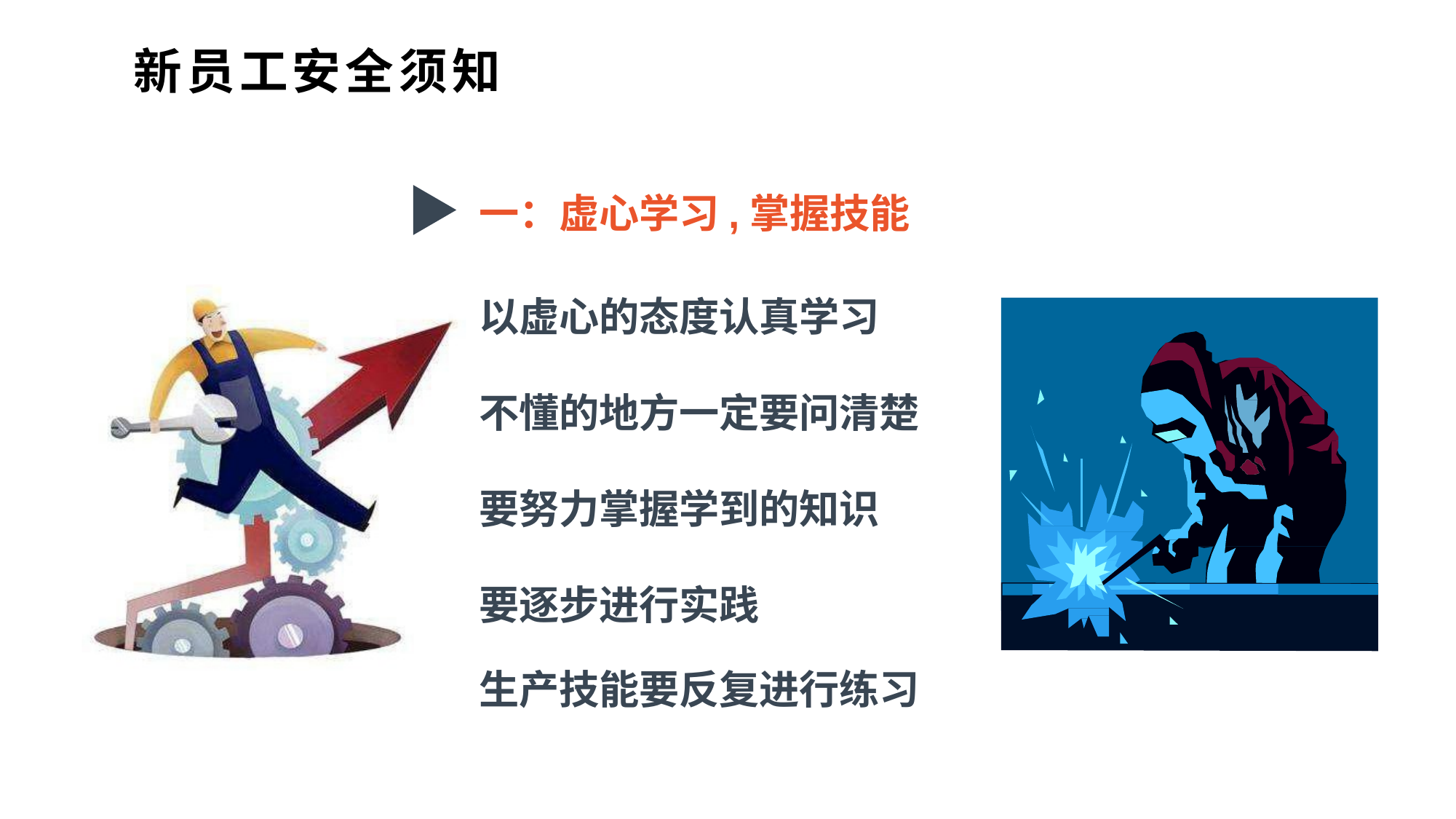

# 新员工安全须知

一：虚心学习,掌握技能
以虚心的态度认真学习 不懂的地方一定要问清楚 要努力掌握学到的知识 要逐步进行实践
生产技能要反复进行练习